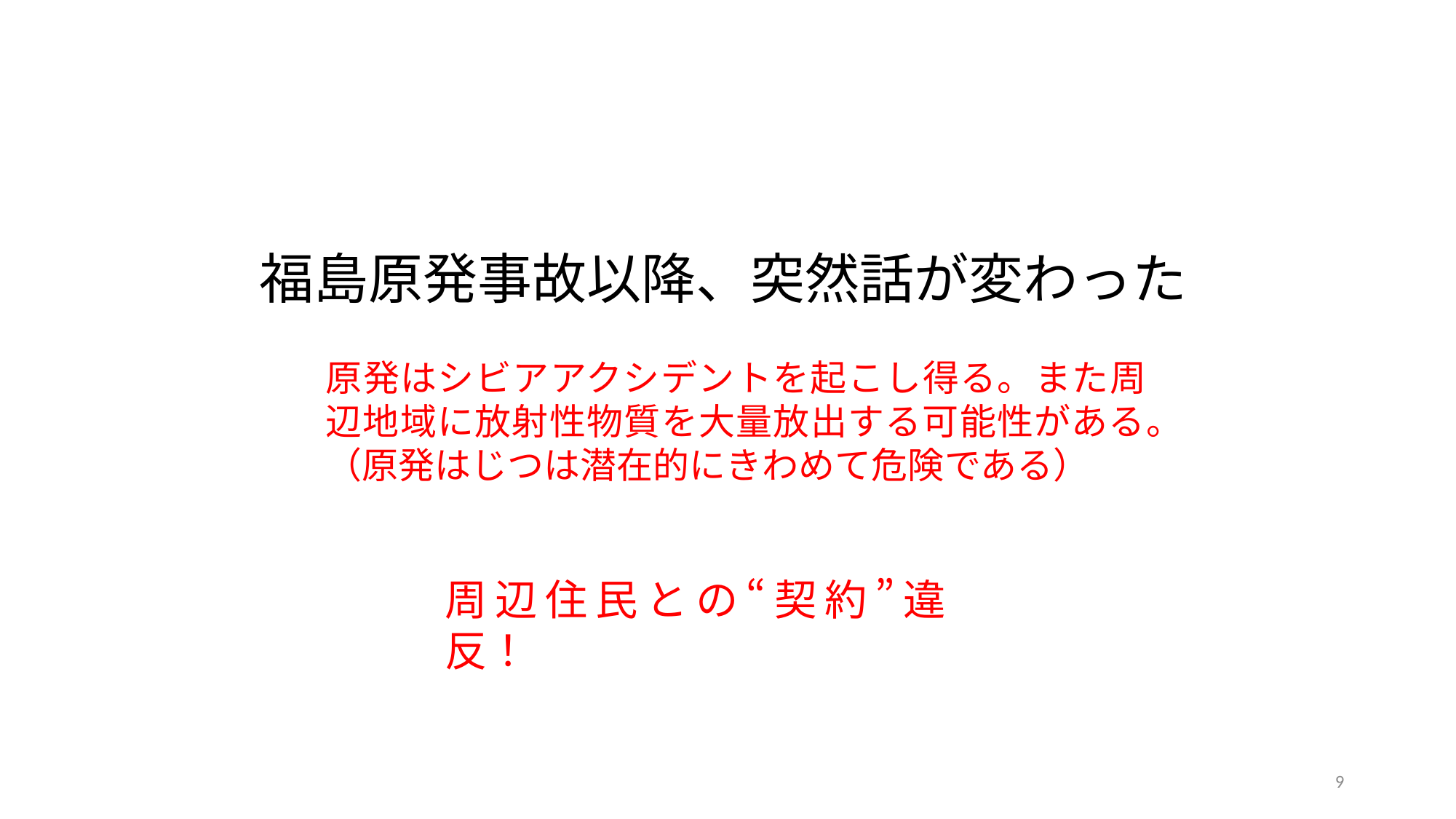

福島原発事故以降、突然話が変わった
原発はシビアアクシデントを起こし得る。また周辺地域に放射性物質を大量放出する可能性がある。（原発はじつは潜在的にきわめて危険である）
周辺住民との“契約”違反！

9